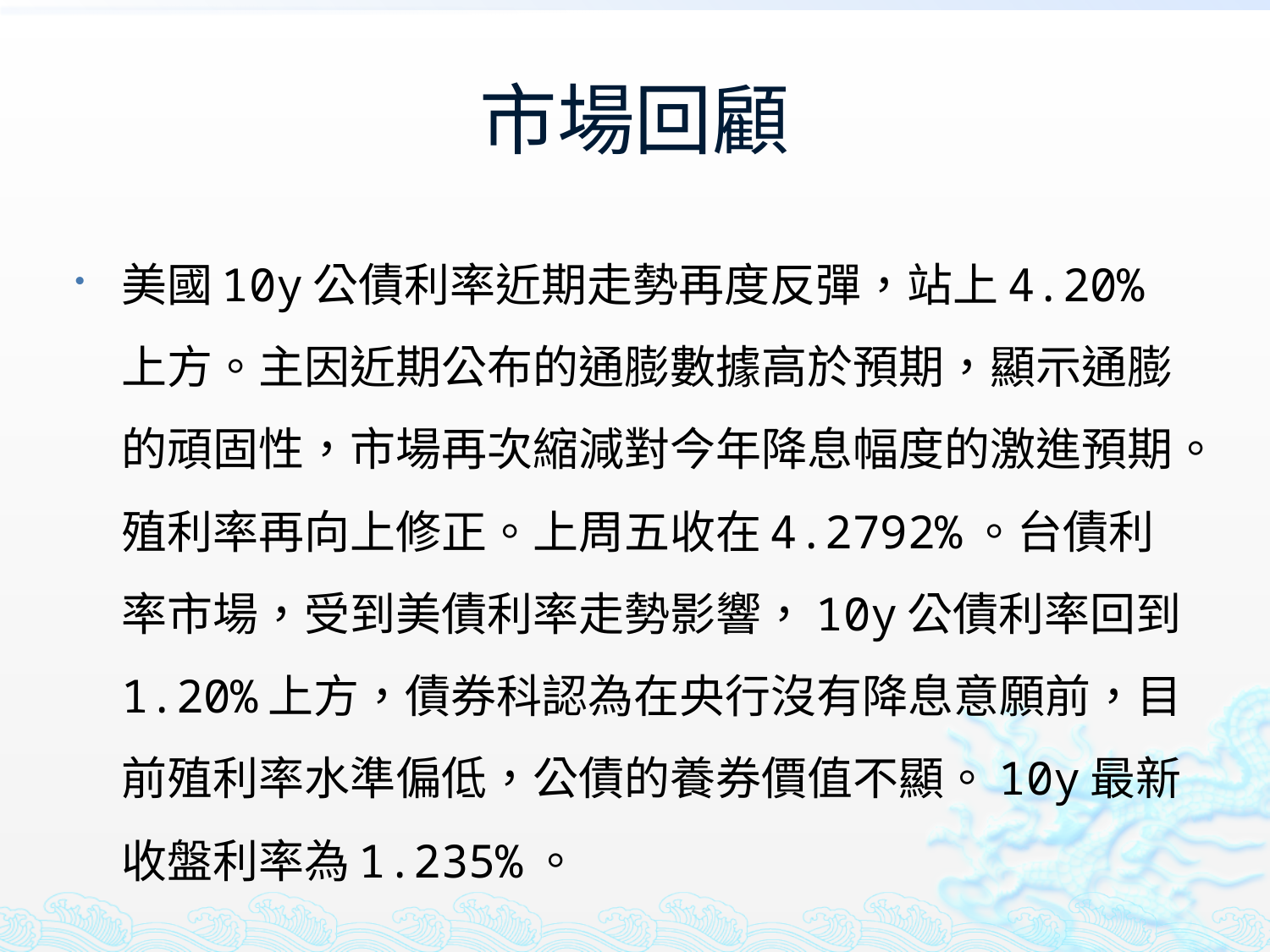

# 市場回顧
美國10y公債利率近期走勢再度反彈，站上4.20%上方。主因近期公布的通膨數據高於預期，顯示通膨的頑固性，市場再次縮減對今年降息幅度的激進預期。殖利率再向上修正。上周五收在4.2792%。台債利率市場，受到美債利率走勢影響，10y公債利率回到1.20%上方，債券科認為在央行沒有降息意願前，目前殖利率水準偏低，公債的養券價值不顯。10y最新收盤利率為1.235%。